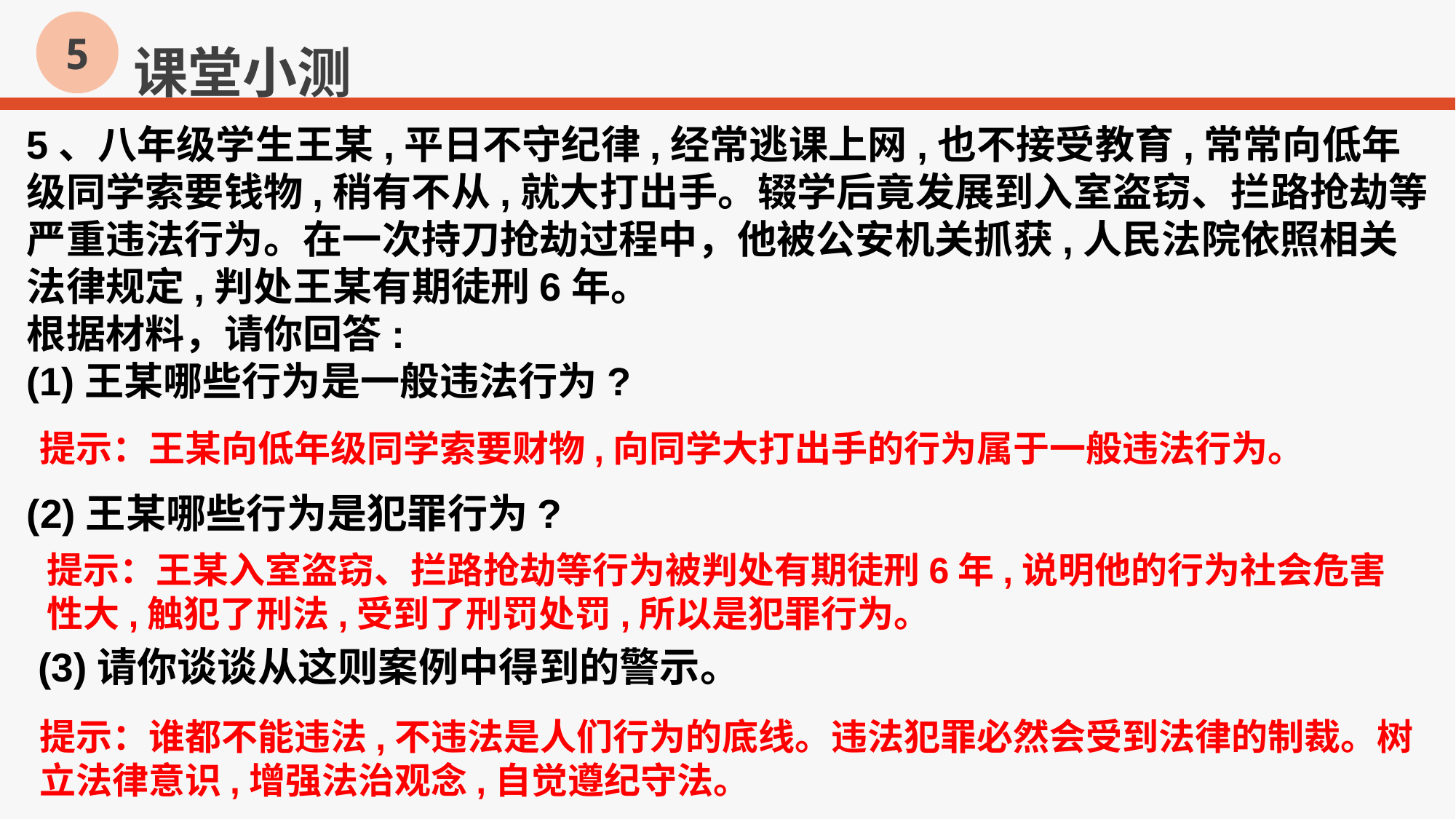

课堂小测
5

5、八年级学生王某,平日不守纪律,经常逃课上网,也不接受教育,常常向低年级同学索要钱物,稍有不从,就大打出手。辍学后竟发展到入室盗窃、拦路抢劫等严重违法行为。在一次持刀抢劫过程中，他被公安机关抓获,人民法院依照相关法律规定,判处王某有期徒刑6年。
根据材料，请你回答:
(1)王某哪些行为是一般违法行为?

提示：王某向低年级同学索要财物,向同学大打出手的行为属于一般违法行为。
(2)王某哪些行为是犯罪行为?
提示：王某入室盗窃、拦路抢劫等行为被判处有期徒刑6年,说明他的行为社会危害性大,触犯了刑法,受到了刑罚处罚,所以是犯罪行为。
(3)请你谈谈从这则案例中得到的警示。
提示：谁都不能违法,不违法是人们行为的底线。违法犯罪必然会受到法律的制裁。树立法律意识,增强法治观念,自觉遵纪守法。